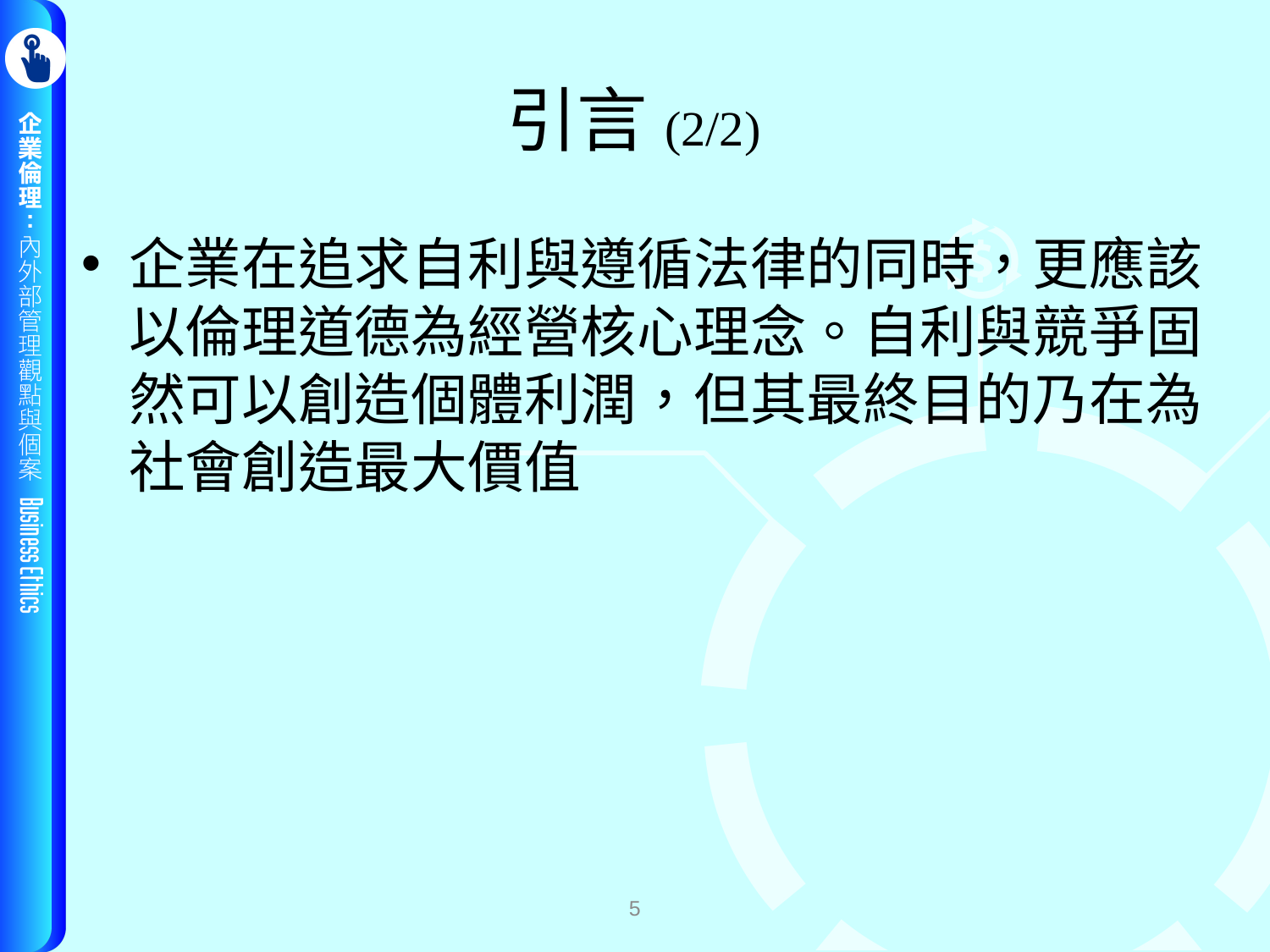

# 引言(2/2)
企業在追求自利與遵循法律的同時，更應該以倫理道德為經營核心理念。自利與競爭固然可以創造個體利潤，但其最終目的乃在為社會創造最大價值
5